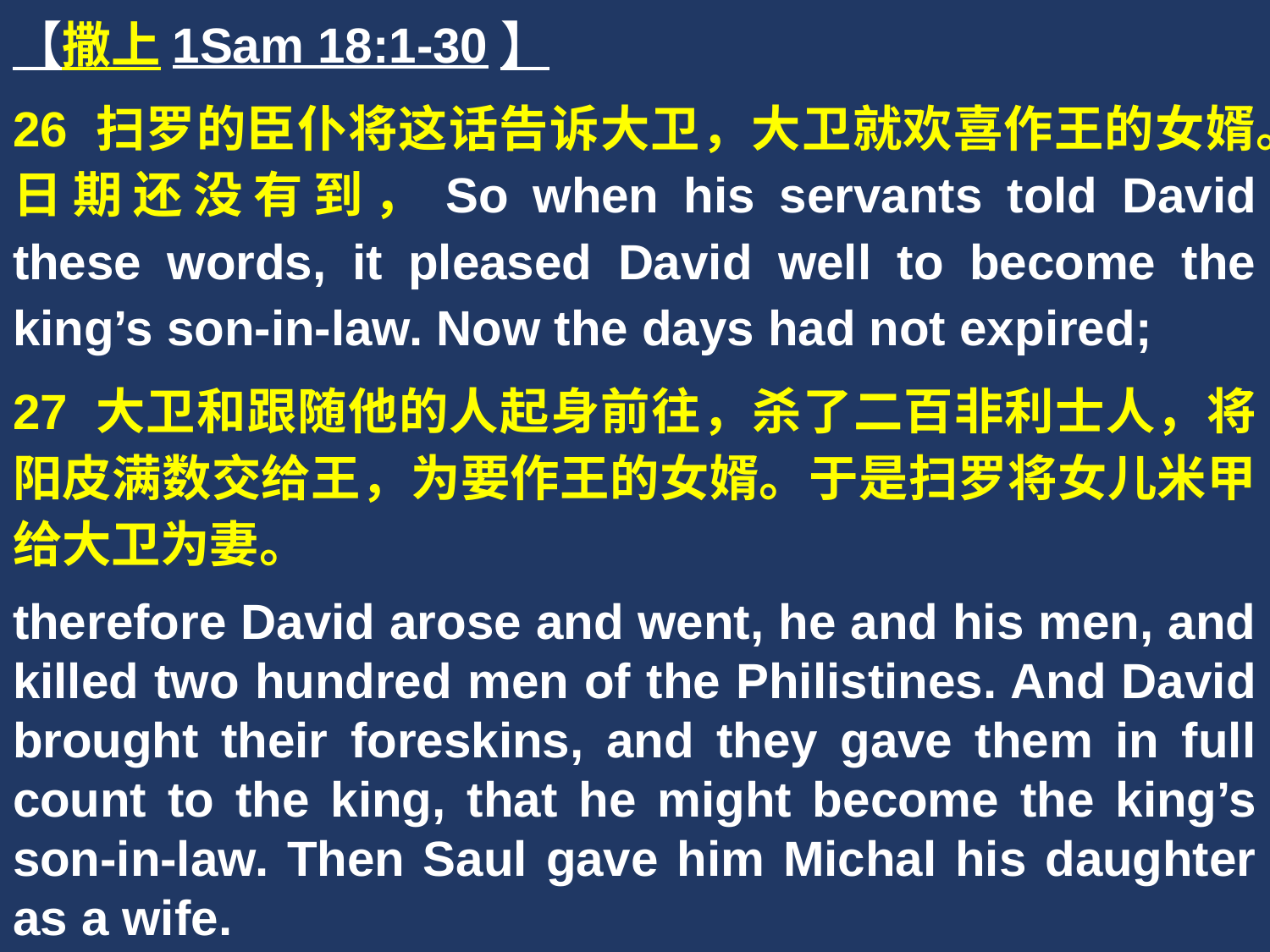

【撒上1Sam 18:1-30】
26 扫罗的臣仆将这话告诉大卫，大卫就欢喜作王的女婿。日期还没有到，So when his servants told David these words, it pleased David well to become the king’s son-in-law. Now the days had not expired;
27 大卫和跟随他的人起身前往，杀了二百非利士人，将阳皮满数交给王，为要作王的女婿。于是扫罗将女儿米甲给大卫为妻。
therefore David arose and went, he and his men, and killed two hundred men of the Philistines. And David brought their foreskins, and they gave them in full count to the king, that he might become the king’s son-in-law. Then Saul gave him Michal his daughter as a wife.